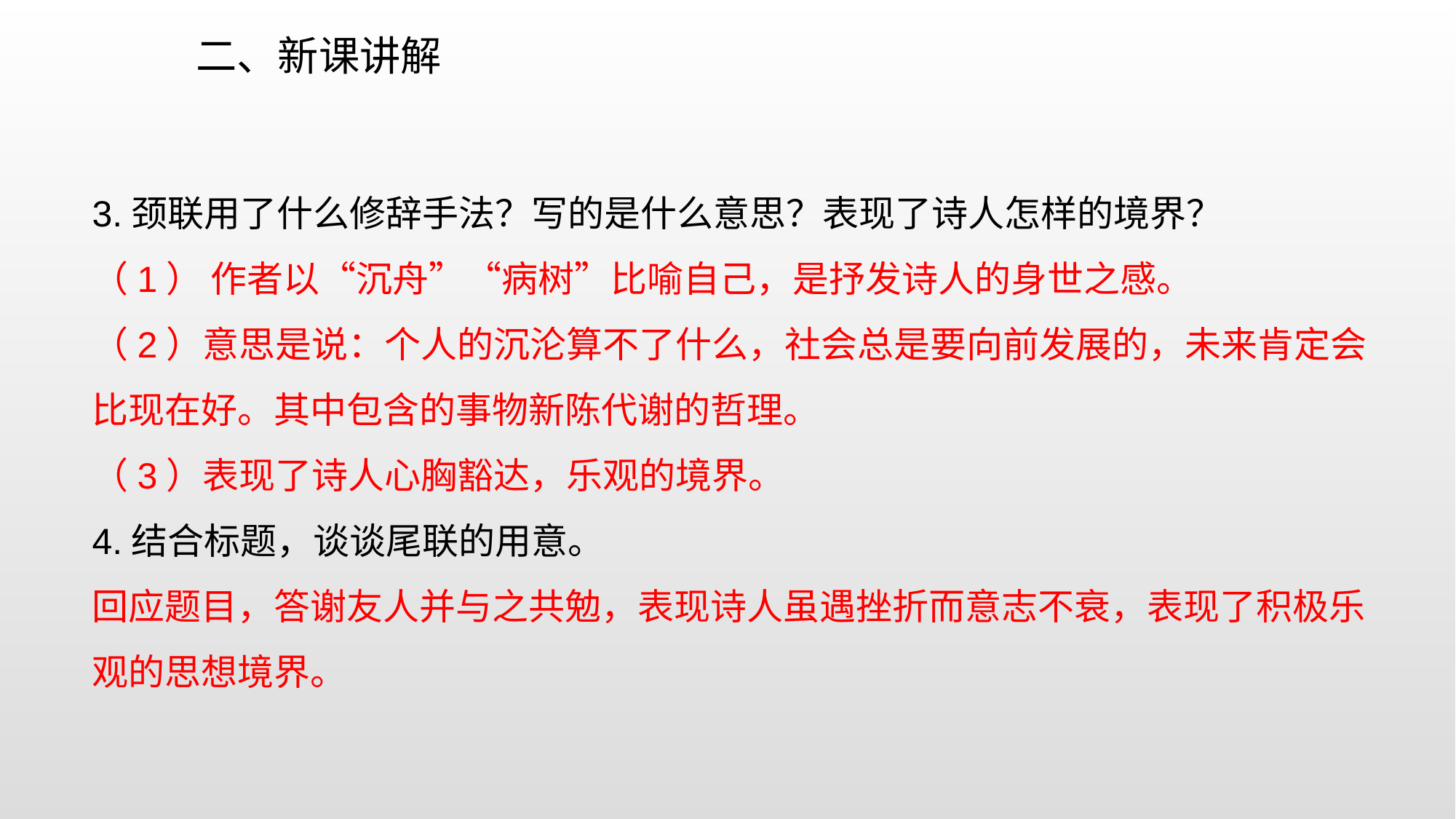

二、新课讲解

3.颈联用了什么修辞手法？写的是什么意思？表现了诗人怎样的境界？
（1） 作者以“沉舟”“病树”比喻自己，是抒发诗人的身世之感。
（2）意思是说：个人的沉沦算不了什么，社会总是要向前发展的，未来肯定会比现在好。其中包含的事物新陈代谢的哲理。
（3）表现了诗人心胸豁达，乐观的境界。
4.结合标题，谈谈尾联的用意。
回应题目，答谢友人并与之共勉，表现诗人虽遇挫折而意志不衰，表现了积极乐观的思想境界。